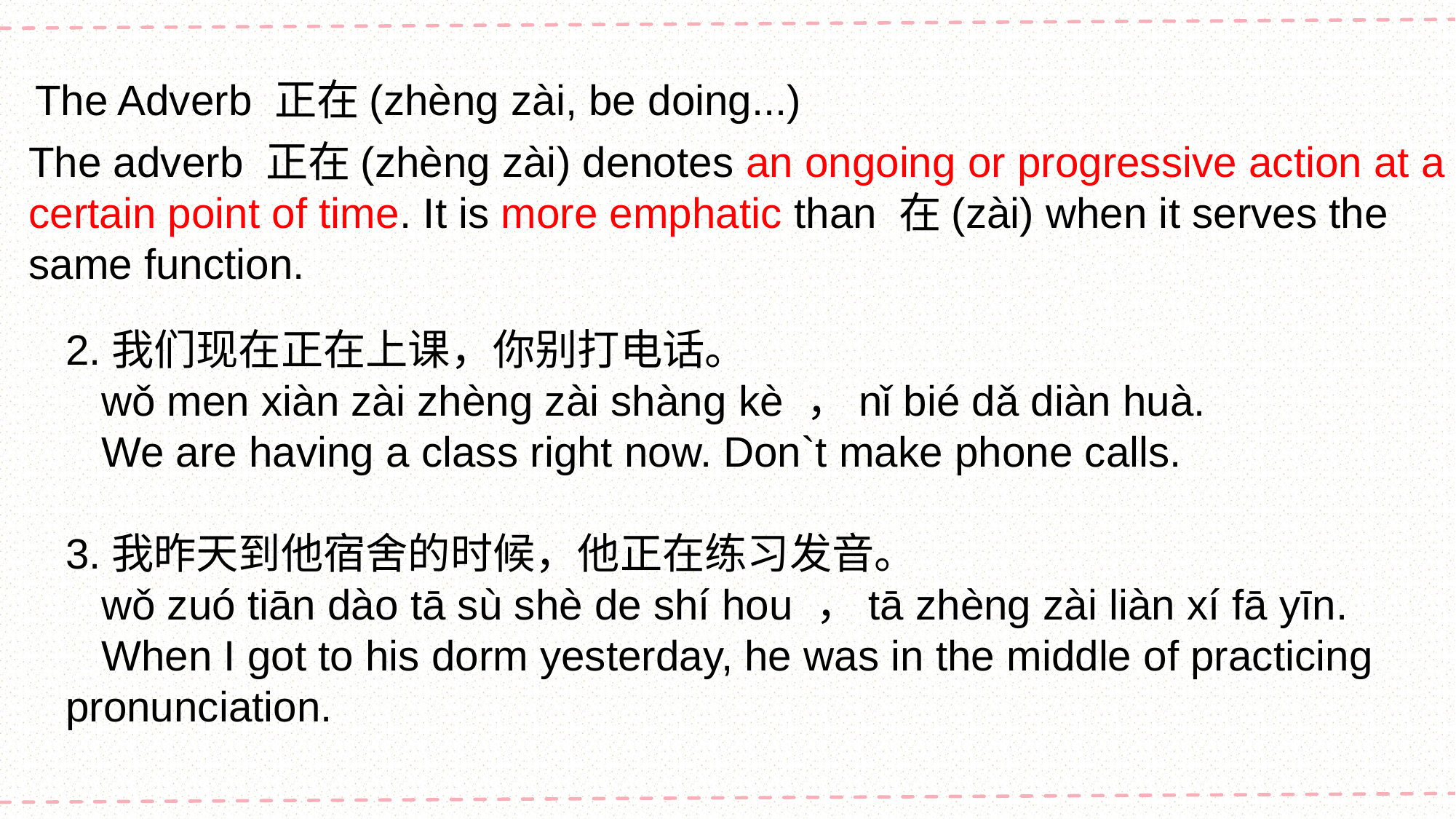

The Adverb 正在(zhèng zài, be doing...)
The adverb 正在(zhèng zài) denotes an ongoing or progressive action at a
certain point of time. It is more emphatic than 在(zài) when it serves the same function.

2.我们现在正在上课，你别打电话。
   wǒ men xiàn zài zhèng zài shàng kè ，nǐ bié dǎ diàn huà.
   We are having a class right now. Don`t make phone calls.

3.我昨天到他宿舍的时候，他正在练习发音。
   wǒ zuó tiān dào tā sù shè de shí hou ，tā zhèng zài liàn xí fā yīn.
   When I got to his dorm yesterday, he was in the middle of practicing pronunciation.